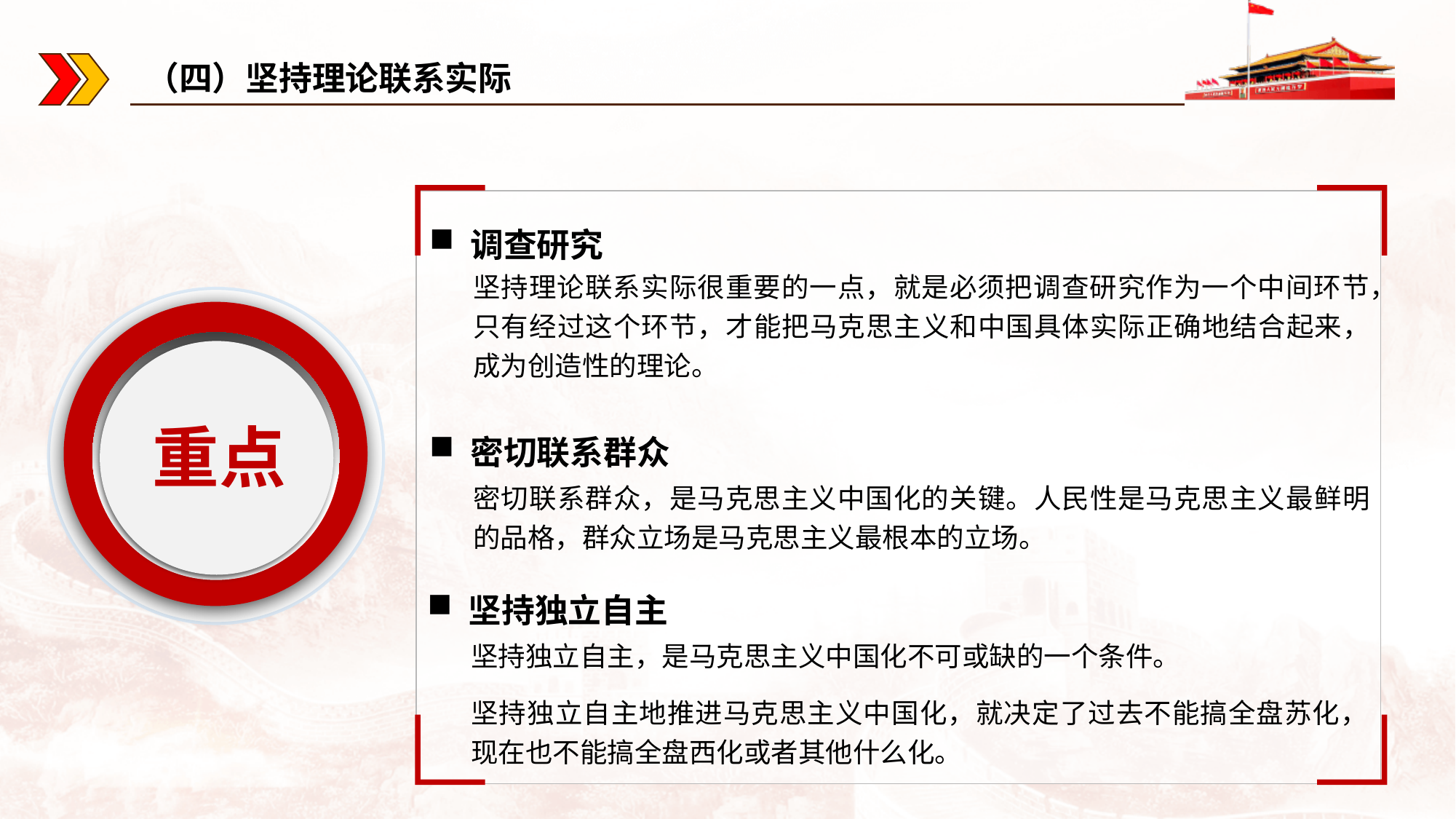

（四）坚持理论联系实际

调查研究
坚持理论联系实际很重要的一点，就是必须把调查研究作为一个中间环节，只有经过这个环节，才能把马克思主义和中国具体实际正确地结合起来，成为创造性的理论。

重点
密切联系群众
密切联系群众，是马克思主义中国化的关键。人民性是马克思主义最鲜明的品格，群众立场是马克思主义最根本的立场。
坚持独立自主
坚持独立自主，是马克思主义中国化不可或缺的一个条件。

坚持独立自主地推进马克思主义中国化，就决定了过去不能搞全盘苏化，现在也不能搞全盘西化或者其他什么化。